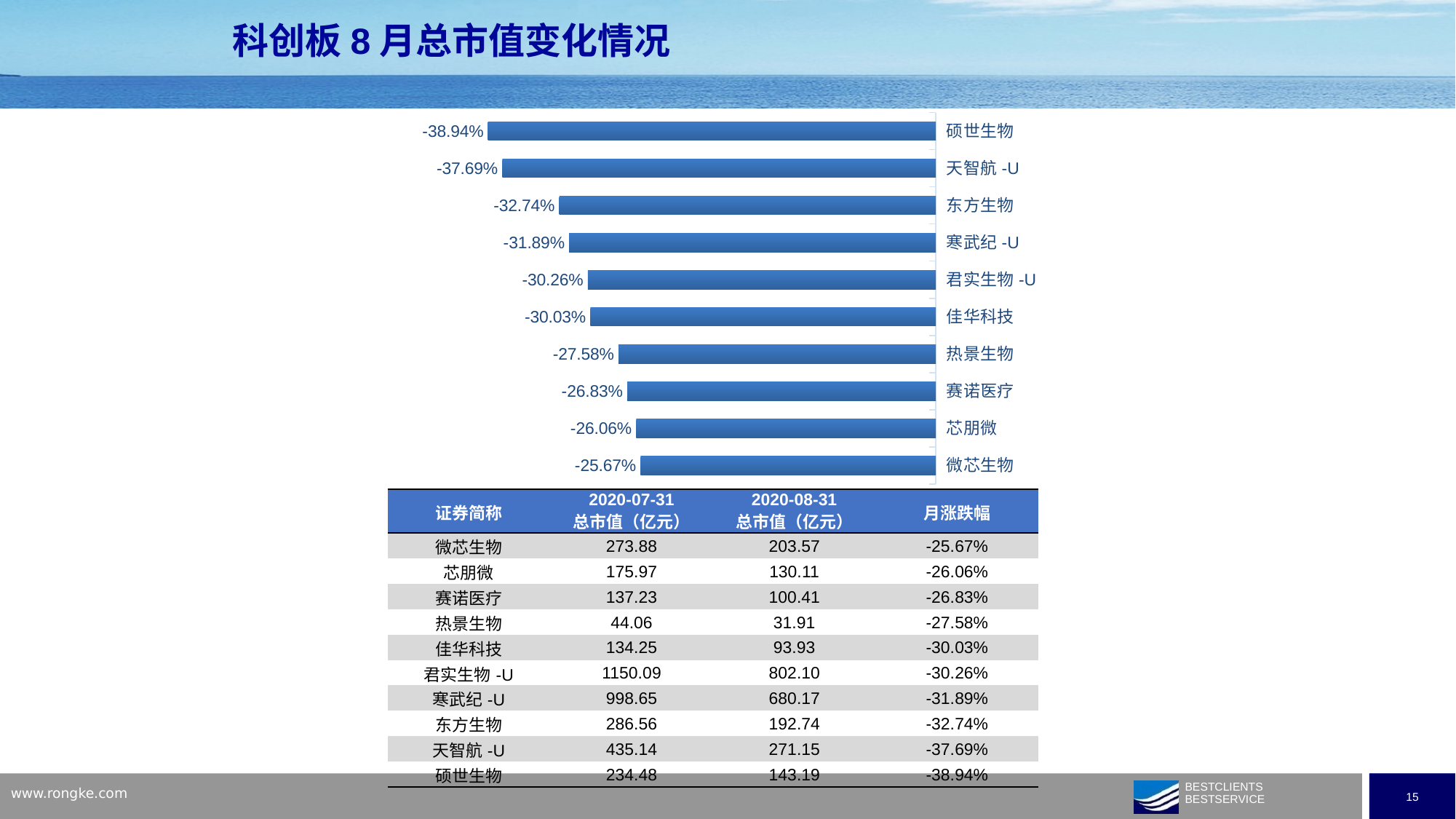

科创板8月总市值变化情况

### Chart

| Category |  |
|---|---|
| 微芯生物 | -0.2567365269461078 |
| 芯朋微 | -0.26057692307692304 |
| 赛诺医疗 | -0.26829997012249773 |
| 热景生物 | -0.27583358110209055 |
| 佳华科技 | -0.30034532125453806 |
| 君实生物-U | -0.30257580961407204 |
| 寒武纪-U | -0.3189102564102564 |
| 东方生物 | -0.3273869346733669 |
| 天智航-U | -0.37686322860422605 |
| 硕世生物 | -0.38935005117707255 |
| 证券简称 | 2020-07-31 总市值（亿元） | 2020-08-31 总市值（亿元） | 月涨跌幅 |
| --- | --- | --- | --- |
| 微芯生物 | 273.88 | 203.57 | -25.67% |
| 芯朋微 | 175.97 | 130.11 | -26.06% |
| 赛诺医疗 | 137.23 | 100.41 | -26.83% |
| 热景生物 | 44.06 | 31.91 | -27.58% |
| 佳华科技 | 134.25 | 93.93 | -30.03% |
| 君实生物-U | 1150.09 | 802.10 | -30.26% |
| 寒武纪-U | 998.65 | 680.17 | -31.89% |
| 东方生物 | 286.56 | 192.74 | -32.74% |
| 天智航-U | 435.14 | 271.15 | -37.69% |
| 硕世生物 | 234.48 | 143.19 | -38.94% |